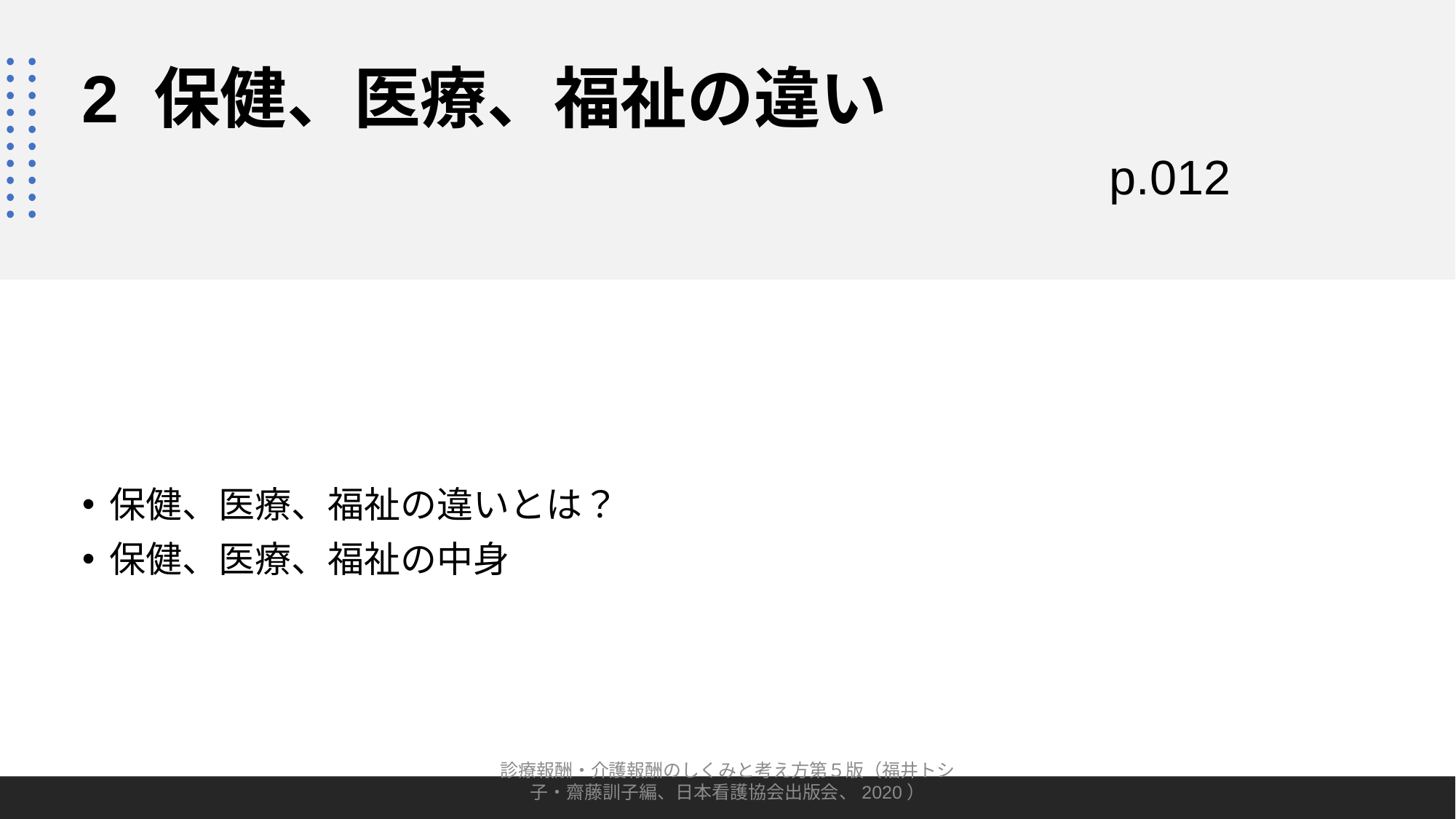

# 2 保健、医療、福祉の違い p.012

保健、医療、福祉の違いとは？
保健、医療、福祉の中身
診療報酬・介護報酬のしくみと考え方第５版（福井トシ子・齋藤訓子編、日本看護協会出版会、2020）